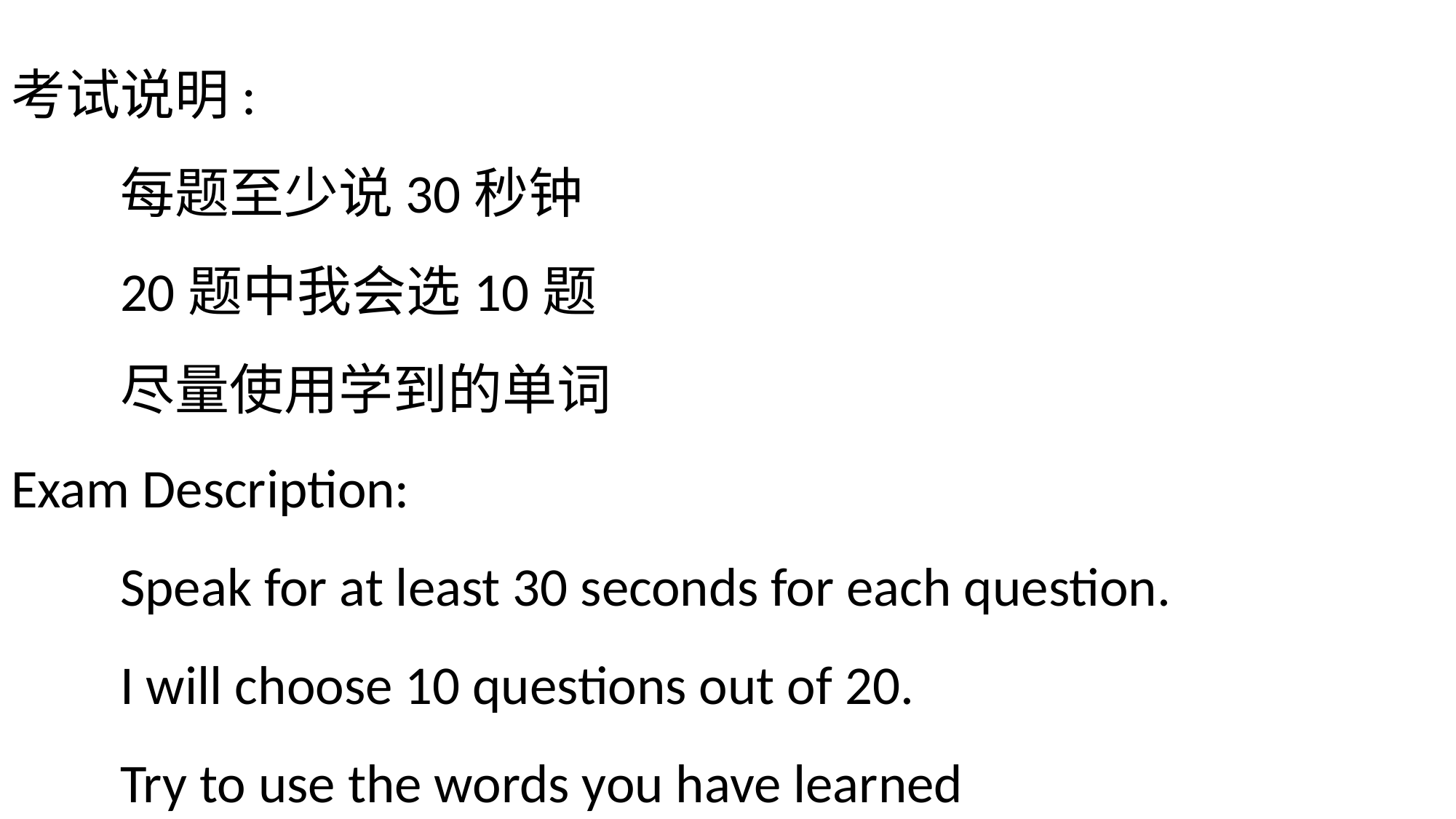

# 考试说明: 每题至少说30秒钟 20题中我会选10题 尽量使用学到的单词 Exam Description: Speak for at least 30 seconds for each question. I will choose 10 questions out of 20. Try to use the words you have learned